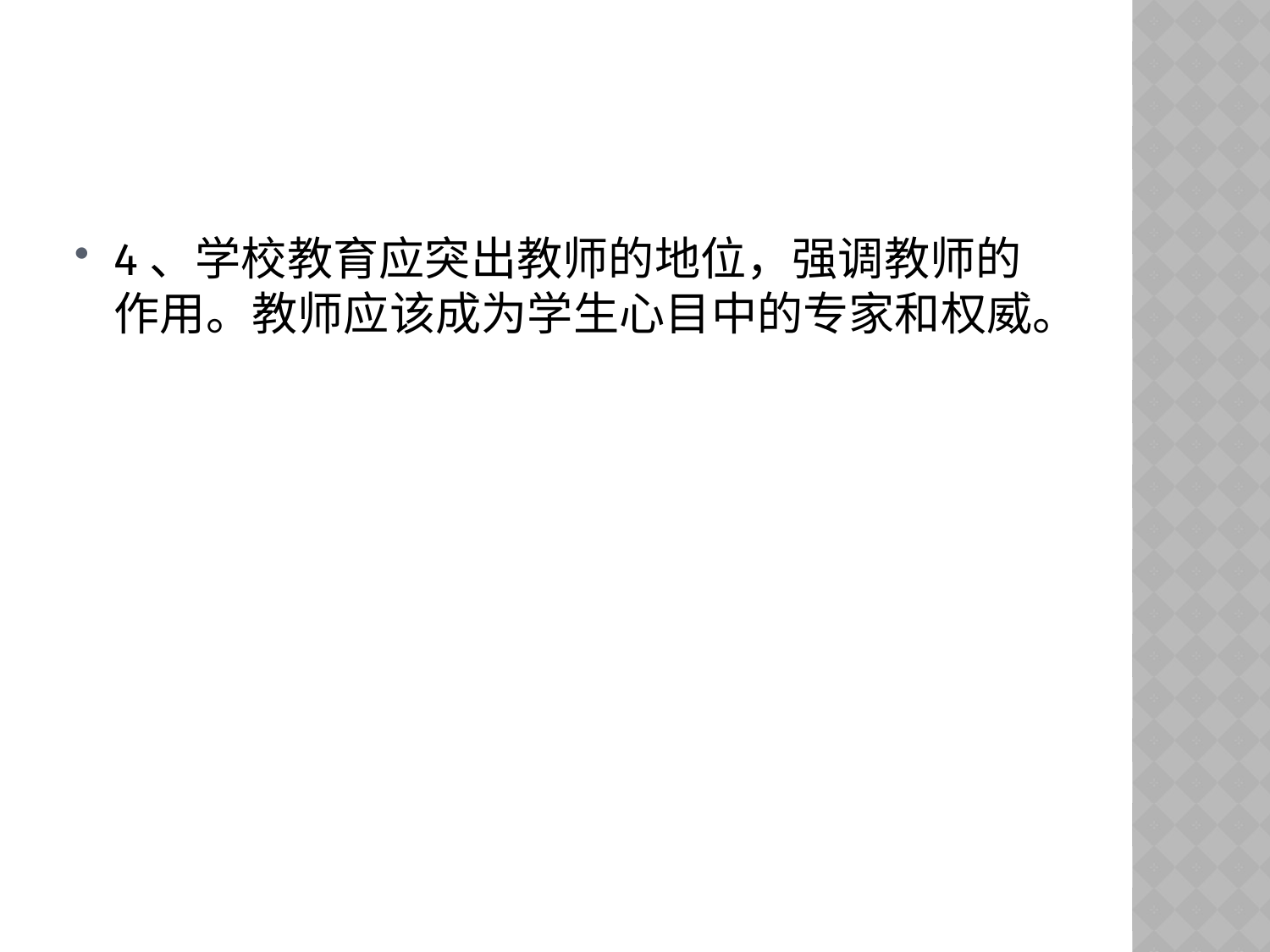

#
4、学校教育应突出教师的地位，强调教师的作用。教师应该成为学生心目中的专家和权威。